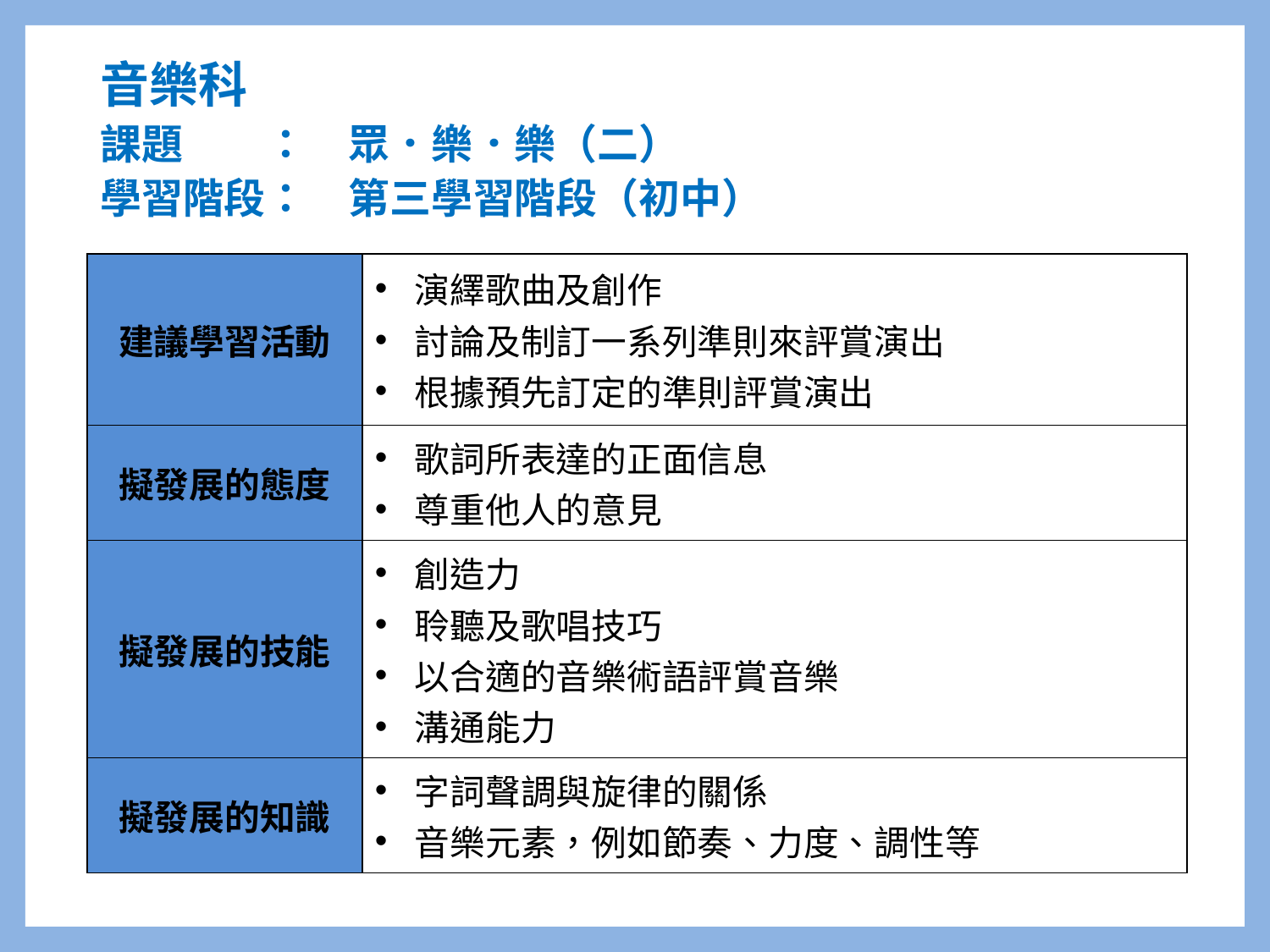

音樂科
# 課題　　：　眾．樂．樂（二） 學習階段：　第三學習階段（初中）
| 建議學習活動 | 演繹歌曲及創作 討論及制訂一系列準則來評賞演出 根據預先訂定的準則評賞演出 |
| --- | --- |
| 擬發展的態度 | 歌詞所表達的正面信息 尊重他人的意見 |
| 擬發展的技能 | 創造力 聆聽及歌唱技巧 以合適的音樂術語評賞音樂 溝通能力 |
| 擬發展的知識 | 字詞聲調與旋律的關係 音樂元素，例如節奏、力度、調性等 |